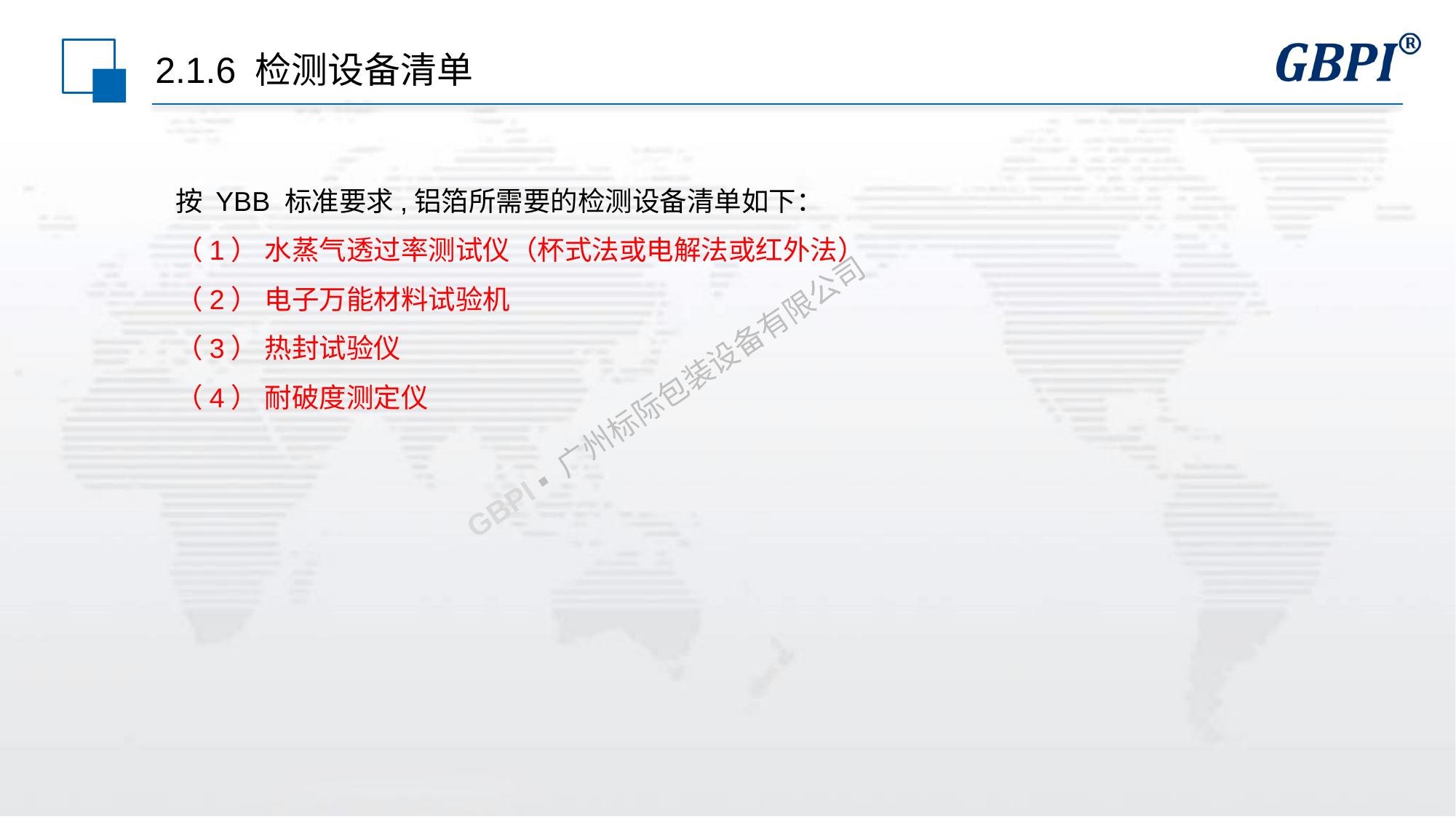

# 2.1.6 检测设备清单
按 YBB 标准要求,铝箔所需要的检测设备清单如下：
（1） 水蒸气透过率测试仪（杯式法或电解法或红外法）
（2） 电子万能材料试验机
（3） 热封试验仪
（4） 耐破度测定仪